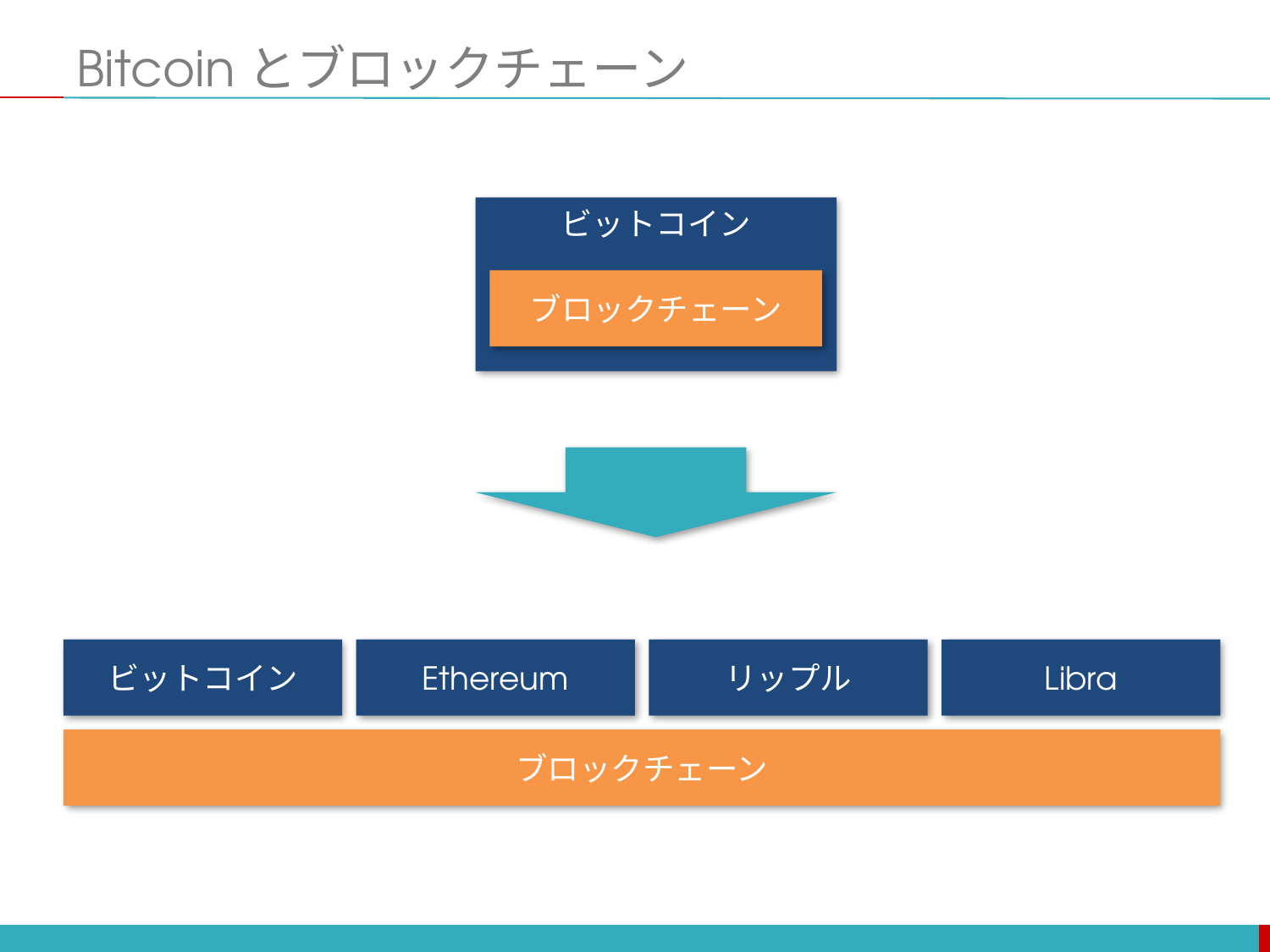

# Bitcoinとブロックチェーン
ビットコイン
ブロックチェーン

ビットコイン
Ethereum
リップル
Libra
ブロックチェーン